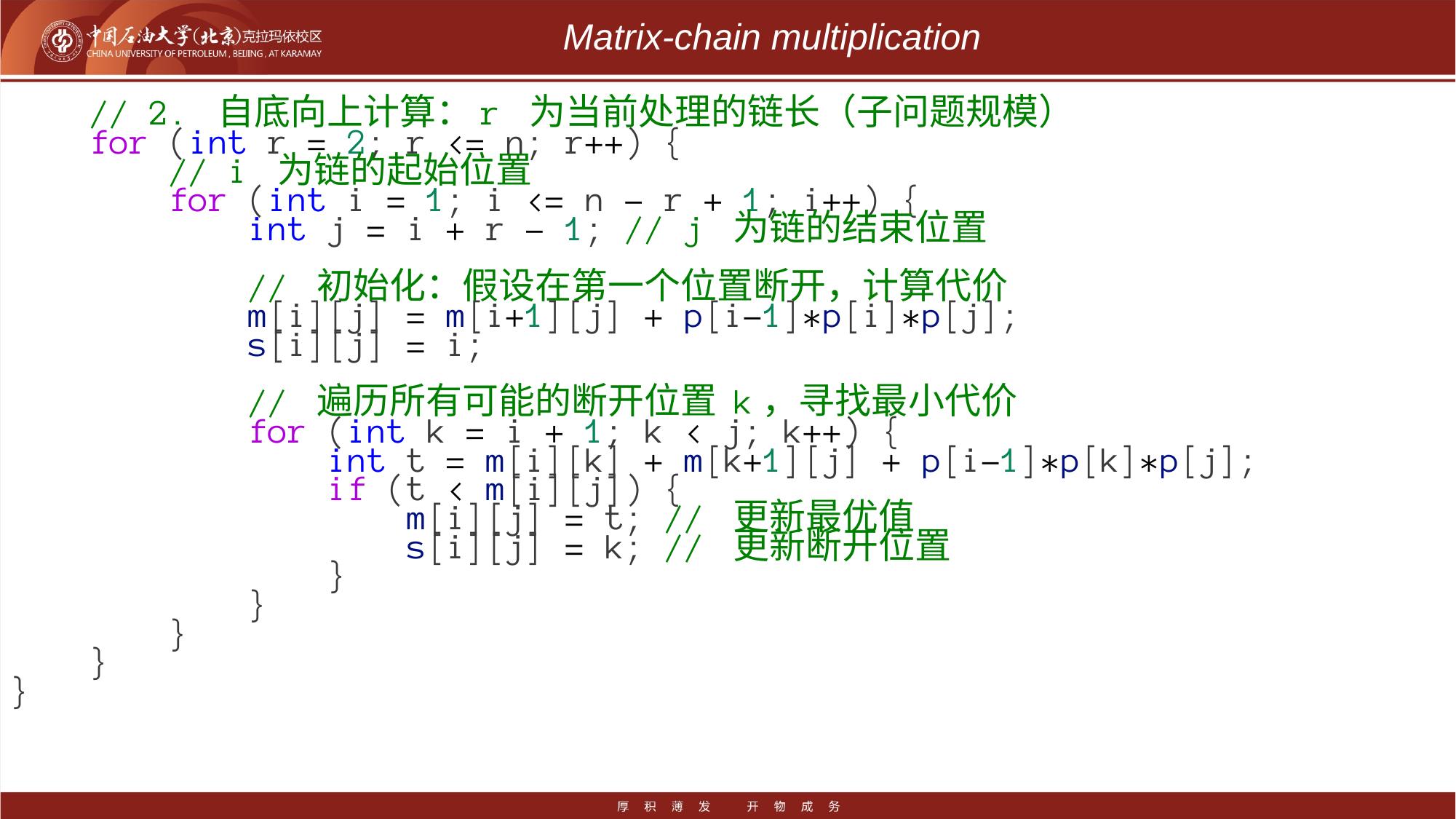

# Matrix-chain multiplication
    // 2. 自底向上计算：r 为当前处理的链长（子问题规模）
    for (int r = 2; r <= n; r++) {
        // i 为链的起始位置
        for (int i = 1; i <= n - r + 1; i++) {
            int j = i + r - 1; // j 为链的结束位置

            // 初始化：假设在第一个位置断开，计算代价
            m[i][j] = m[i+1][j] + p[i-1]*p[i]*p[j];
            s[i][j] = i;

            // 遍历所有可能的断开位置 k，寻找最小代价
            for (int k = i + 1; k < j; k++) {
                int t = m[i][k] + m[k+1][j] + p[i-1]*p[k]*p[j];
                if (t < m[i][j]) {
                    m[i][j] = t; // 更新最优值
                    s[i][j] = k; // 更新断开位置
                }
            }
        }
    }
}